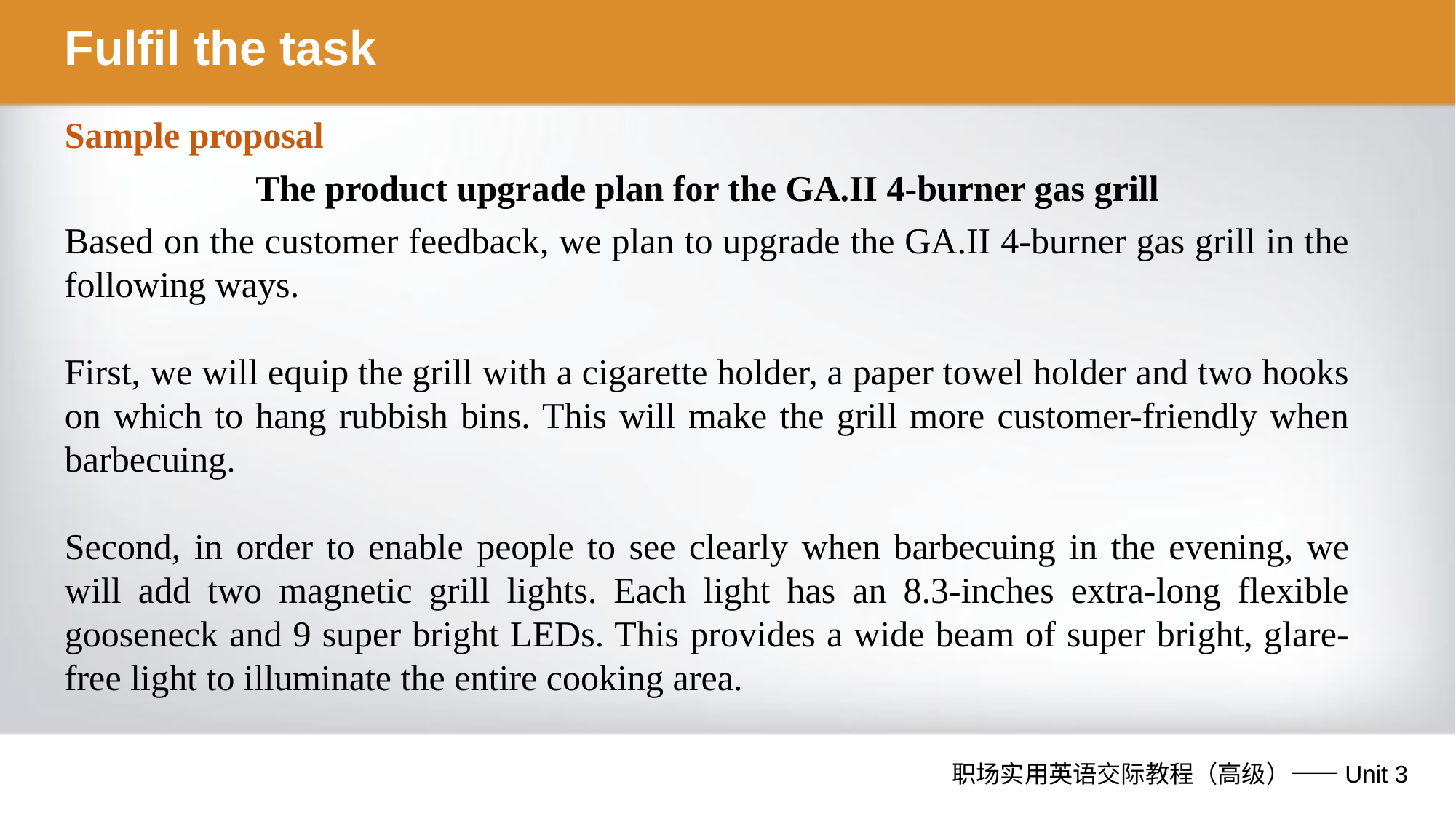

Fulfil the task
Sample proposal
The product upgrade plan for the GA.II 4-burner gas grill
Based on the customer feedback, we plan to upgrade the GA.II 4-burner gas grill in the following ways.

First, we will equip the grill with a cigarette holder, a paper towel holder and two hooks on which to hang rubbish bins. This will make the grill more customer-friendly when barbecuing.

Second, in order to enable people to see clearly when barbecuing in the evening, we will add two magnetic grill lights. Each light has an 8.3-inches extra-long flexible gooseneck and 9 super bright LEDs. This provides a wide beam of super bright, glare-free light to illuminate the entire cooking area.

职场实用英语交际教程（高级）——Unit 3